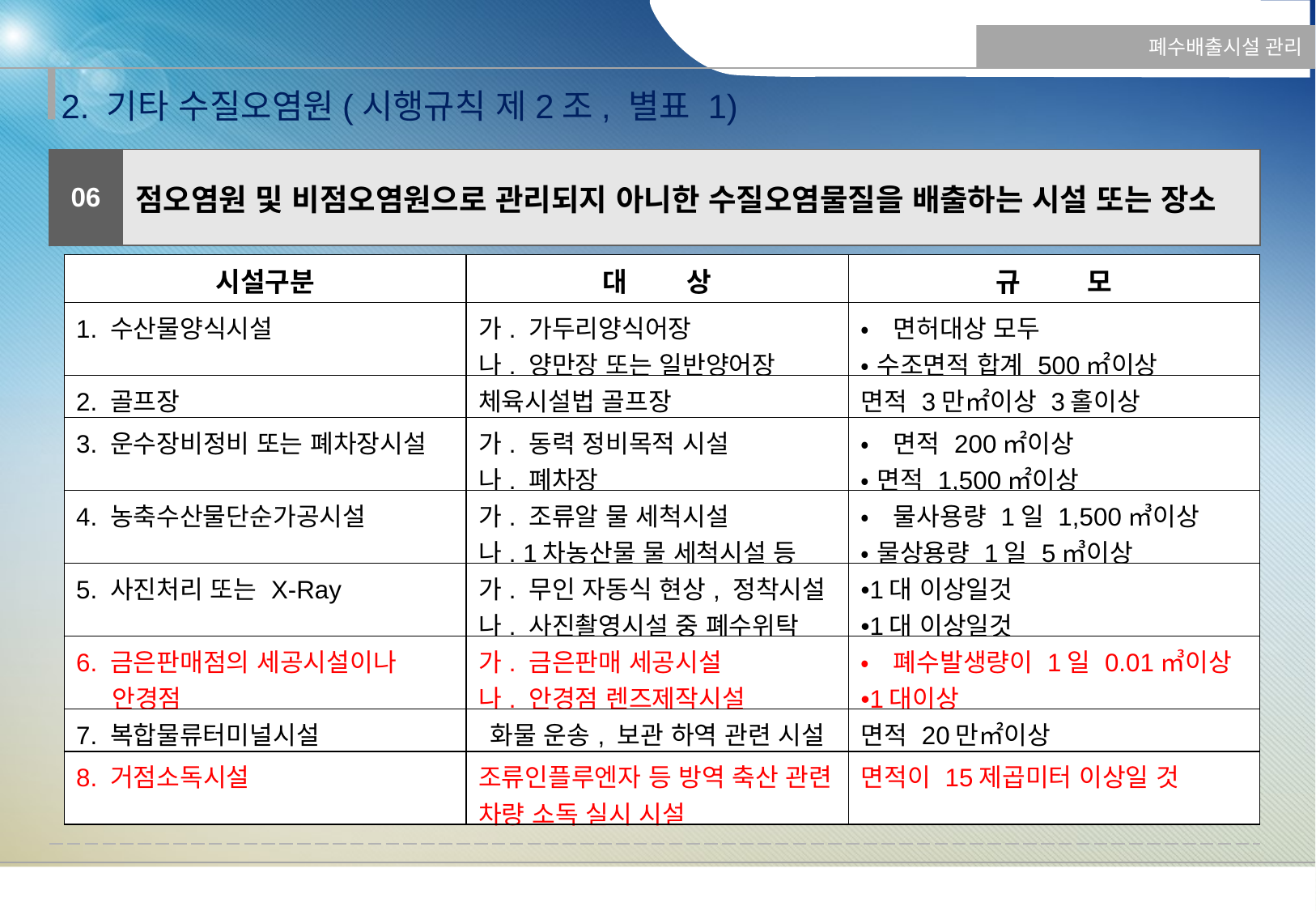

폐수배출시설 관리
2. 기타 수질오염원(시행규칙 제2조, 별표 1)
| 06 | 점오염원 및 비점오염원으로 관리되지 아니한 수질오염물질을 배출하는 시설 또는 장소 |
| --- | --- |
|  |  |
| 시설구분 | 대 상 | 규 모 |
| --- | --- | --- |
| 1. 수산물양식시설 | 가. 가두리양식어장 나. 양만장 또는 일반양어장 | •면허대상 모두 •수조면적 합계 500㎡이상 |
| 2. 골프장 | 체육시설법 골프장 | 면적 3만㎡이상 3홀이상 |
| 3. 운수장비정비 또는 폐차장시설 | 가. 동력 정비목적 시설 나. 폐차장 | •면적 200㎡이상 •면적 1,500㎡이상 |
| 4. 농축수산물단순가공시설 | 가. 조류알 물 세척시설 나. 1차농산물 물 세척시설 등 | •물사용량 1일 1,500㎥이상 •물상용량 1일 5㎥이상 |
| 5. 사진처리 또는 X-Ray | 가. 무인 자동식 현상, 정착시설 나. 사진촬영시설 중 폐수위탁 | •1대 이상일것 •1대 이상일것 |
| 6. 금은판매점의 세공시설이나 안경점 | 가. 금은판매 세공시설 나. 안경점 렌즈제작시설 | •폐수발생량이 1일 0.01㎥이상 •1대이상 |
| 7. 복합물류터미널시설 | 화물 운송, 보관 하역 관련 시설 | 면적 20만㎡이상 |
| 8. 거점소독시설 | 조류인플루엔자 등 방역 축산 관련 차량 소독 실시 시설 | 면적이 15제곱미터 이상일 것 |